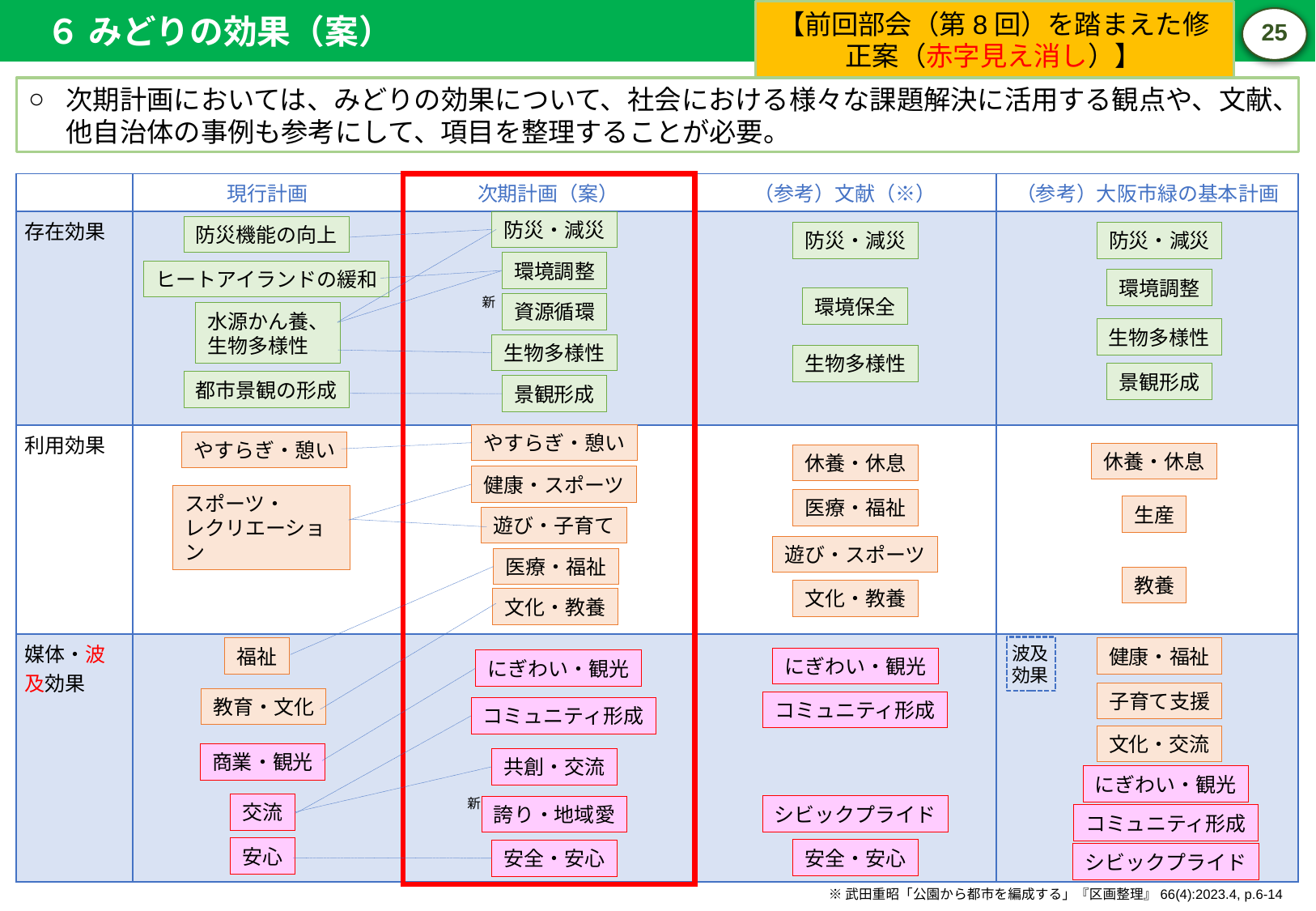

６ みどりの効果（案）
【前回部会（第8回）を踏まえた修正案（赤字見え消し）】
25
次期計画においては、みどりの効果について、社会における様々な課題解決に活用する観点や、文献、他自治体の事例も参考にして、項目を整理することが必要。
|  | 現行計画 | 次期計画（案） | （参考）文献（※） | （参考）大阪市緑の基本計画 |
| --- | --- | --- | --- | --- |
| 存在効果 |  |  |  |  |
| 利用効果 |  |  |  |  |
| 媒体・波及効果 |  |  |  |  |

防災・減災
防災機能の向上
防災・減災
防災・減災
環境調整
ヒートアイランドの緩和
環境調整
新
環境保全
資源循環
水源かん養、
生物多様性
生物多様性
生物多様性
生物多様性
景観形成
都市景観の形成
景観形成
やすらぎ・憩い
やすらぎ・憩い
休養・休息
休養・休息
健康・スポーツ
スポーツ・
レクリエーション
医療・福祉
生産
遊び・子育て
遊び・スポーツ
医療・福祉
教養
文化・教養
文化・教養
波及効果
福祉
健康・福祉
にぎわい・観光
にぎわい・観光
子育て支援
教育・文化
コミュニティ形成
コミュニティ形成
文化・交流
商業・観光
共創・交流
にぎわい・観光
新
交流
シビックプライド
誇り・地域愛
コミュニティ形成
安心
安全・安心
安全・安心
シビックプライド
※武田重昭「公園から都市を編成する」『区画整理』66(4):2023.4, p.6-14